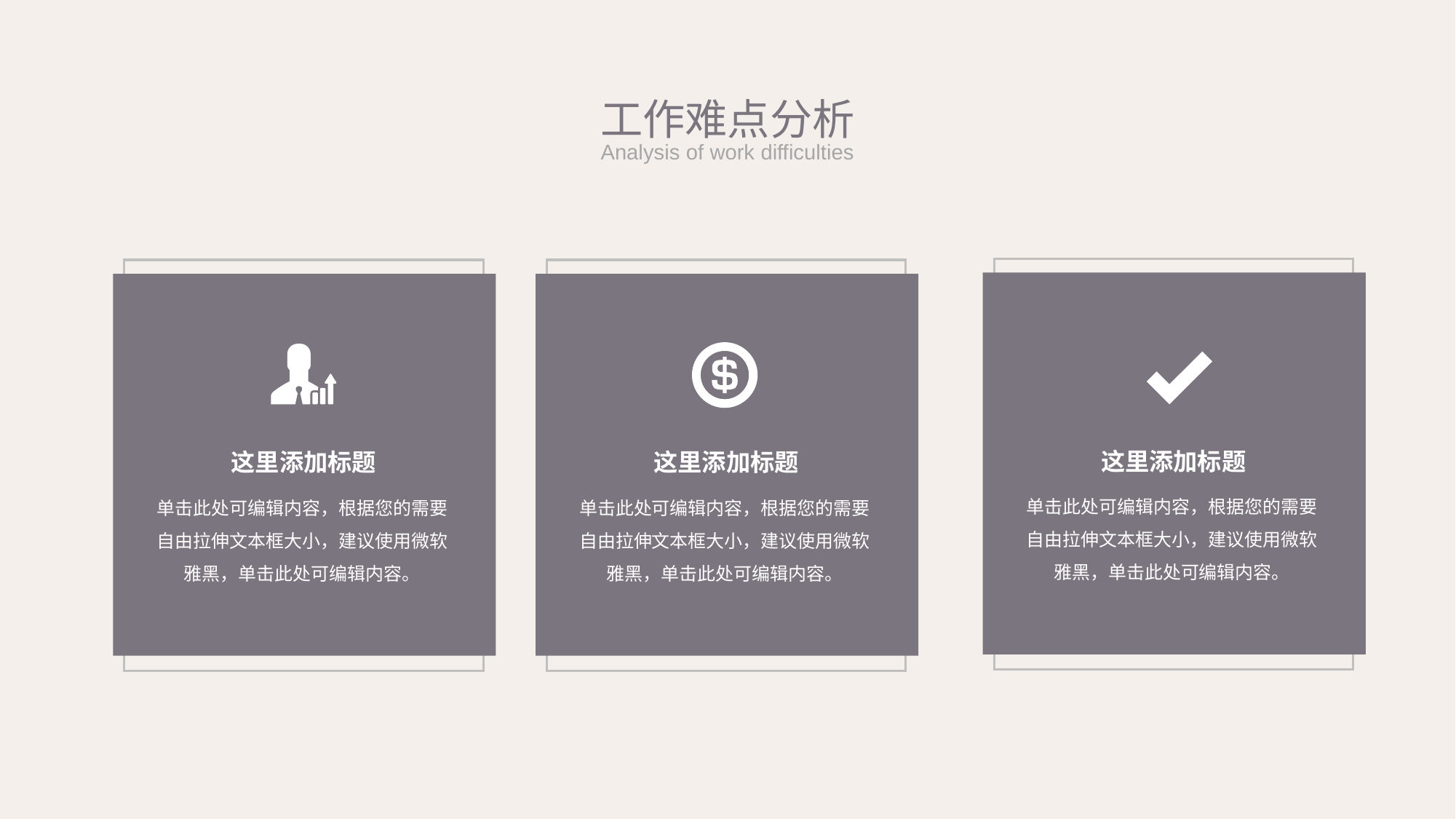

工作难点分析
Analysis of work difficulties

这里添加标题
这里添加标题
这里添加标题
单击此处可编辑内容，根据您的需要自由拉伸文本框大小，建议使用微软雅黑，单击此处可编辑内容。
单击此处可编辑内容，根据您的需要自由拉伸文本框大小，建议使用微软雅黑，单击此处可编辑内容。
单击此处可编辑内容，根据您的需要自由拉伸文本框大小，建议使用微软雅黑，单击此处可编辑内容。